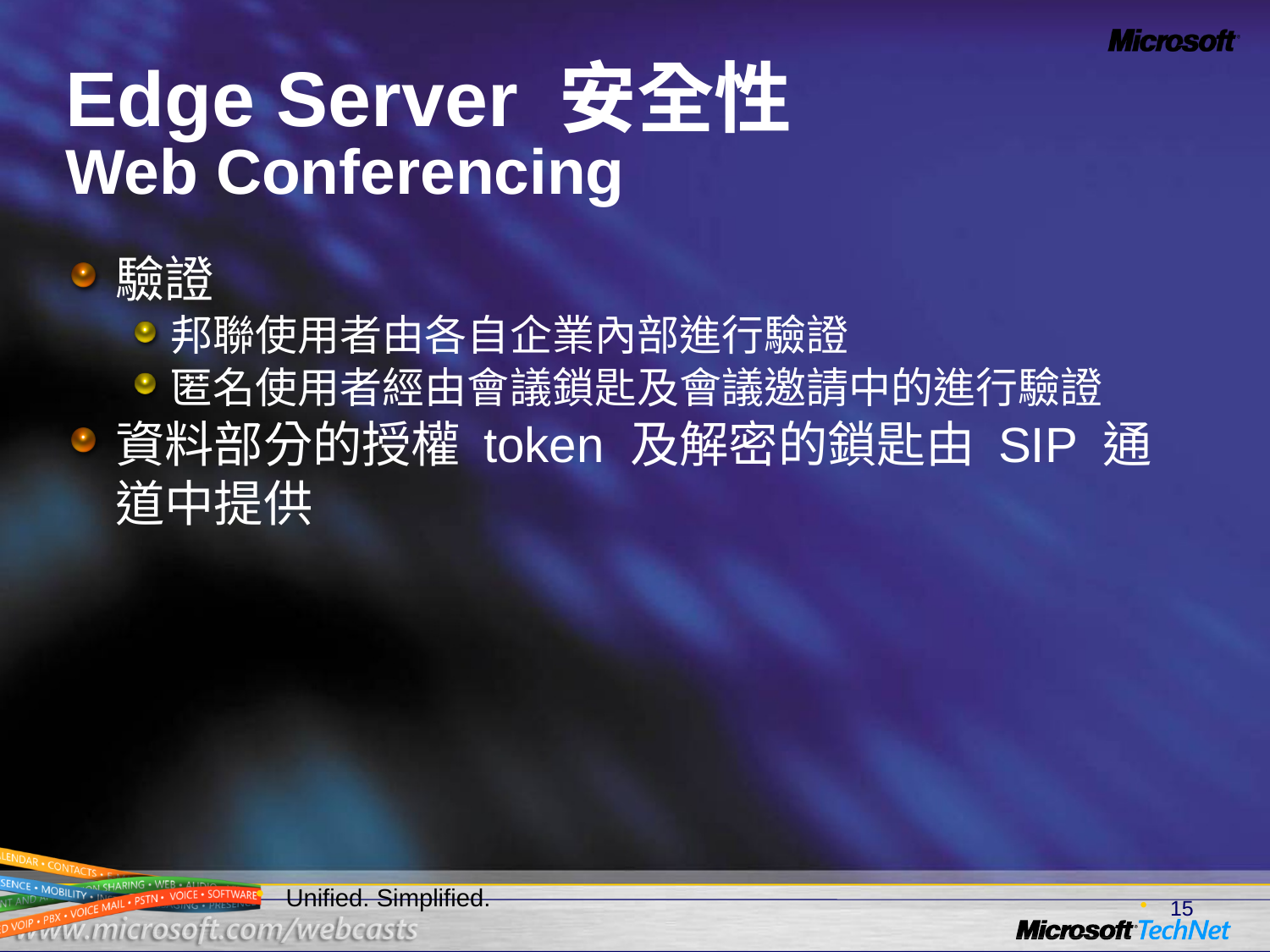

# Edge Server 安全性 Web Conferencing
驗證
邦聯使用者由各自企業內部進行驗證
匿名使用者經由會議鎖匙及會議邀請中的進行驗證
資料部分的授權 token 及解密的鎖匙由 SIP 通道中提供
15